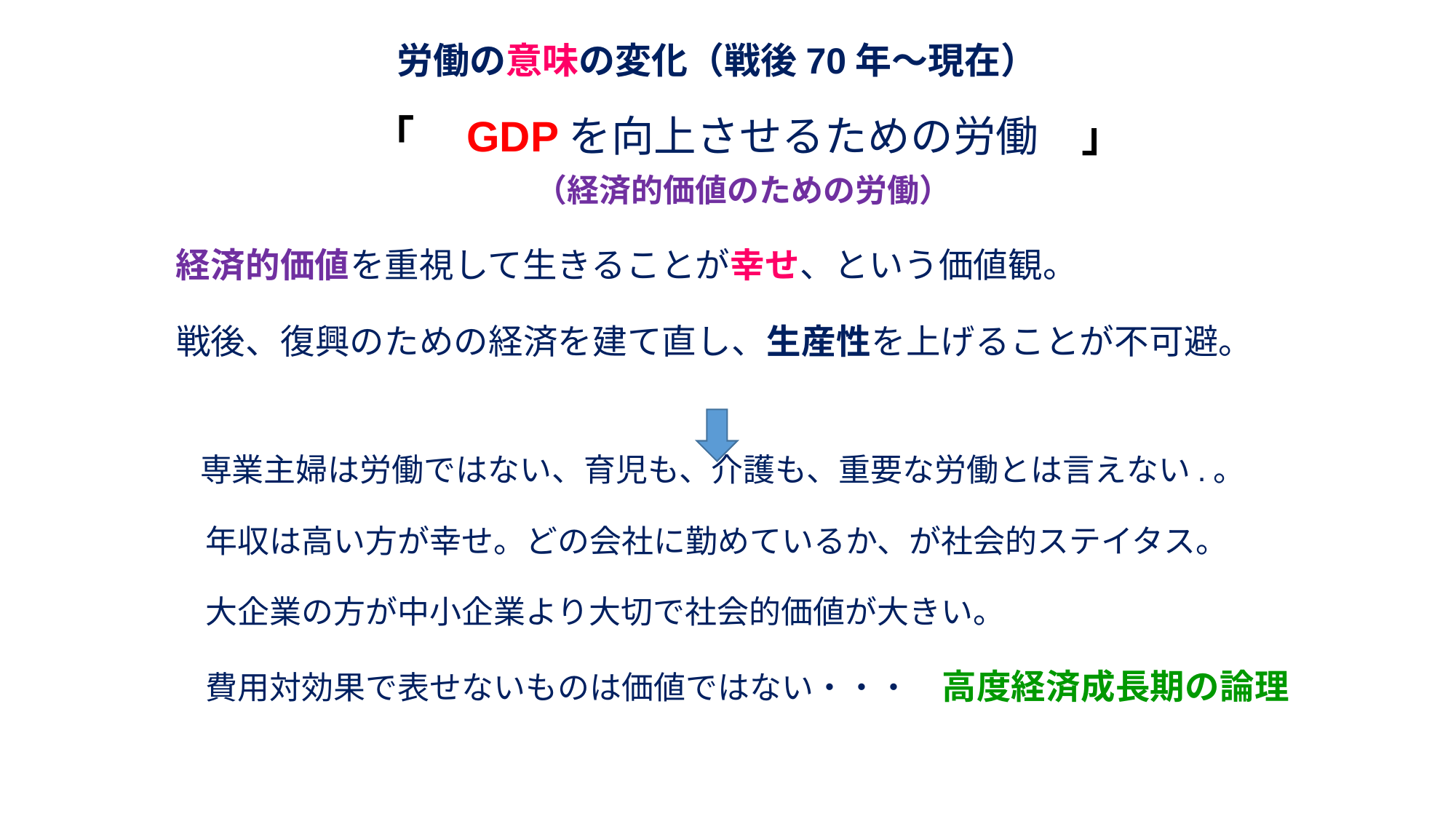

# 労働の意味の変化（戦後70年～現在）
「　GDPを向上させるための労働　」
　（経済的価値のための労働）
　経済的価値を重視して生きることが幸せ、という価値観。
　戦後、復興のための経済を建て直し、生産性を上げることが不可避。

　　専業主婦は労働ではない、育児も、介護も、重要な労働とは言えない.。
　　年収は高い方が幸せ。どの会社に勤めているか、が社会的ステイタス。
　　大企業の方が中小企業より大切で社会的価値が大きい。
　　費用対効果で表せないものは価値ではない・・・　高度経済成長期の論理